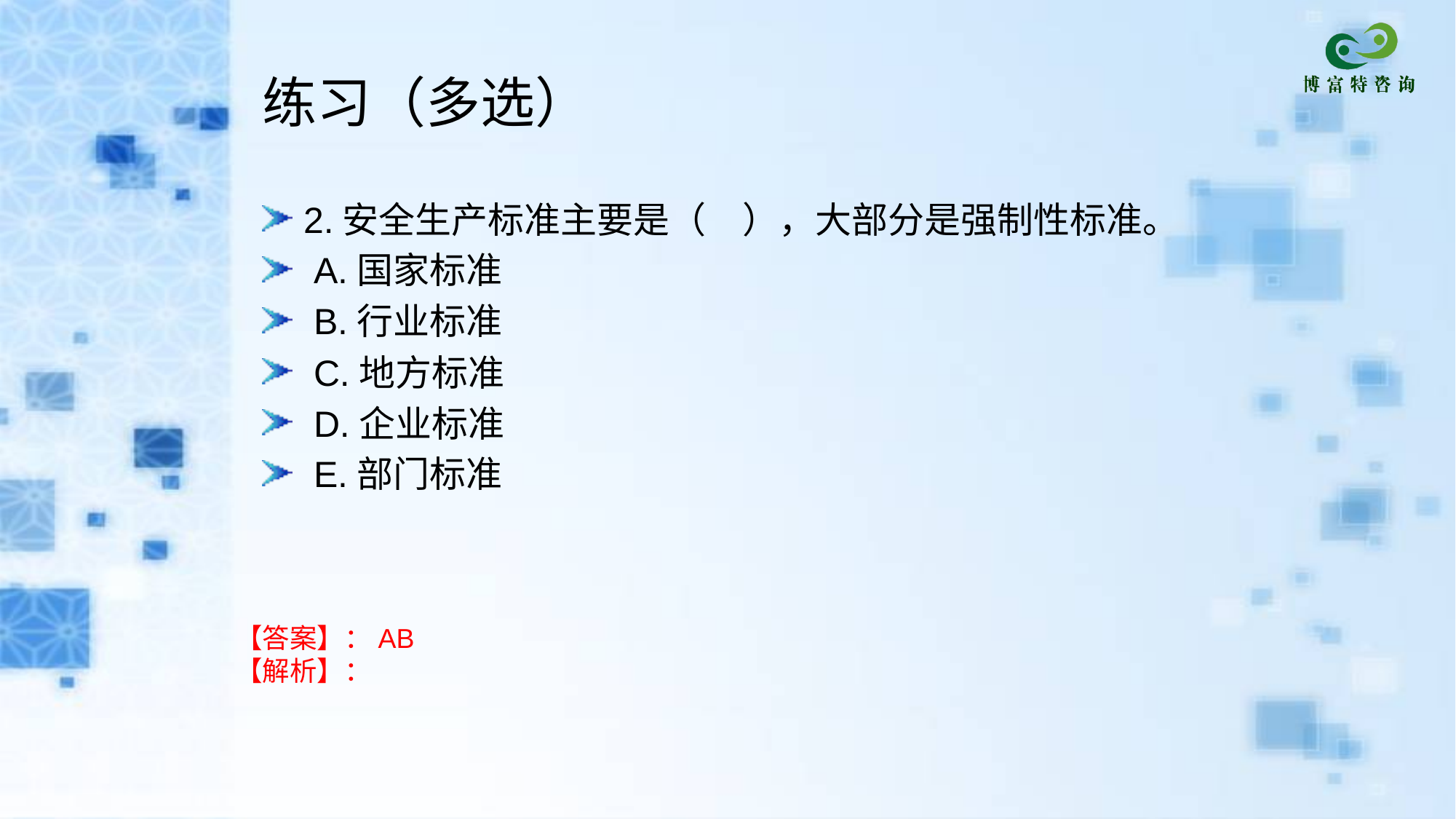

练习（多选）
2.安全生产标准主要是（　），大部分是强制性标准。
 A.国家标准
 B.行业标准
 C.地方标准
 D.企业标准
 E.部门标准
【答案】：AB
【解析】：